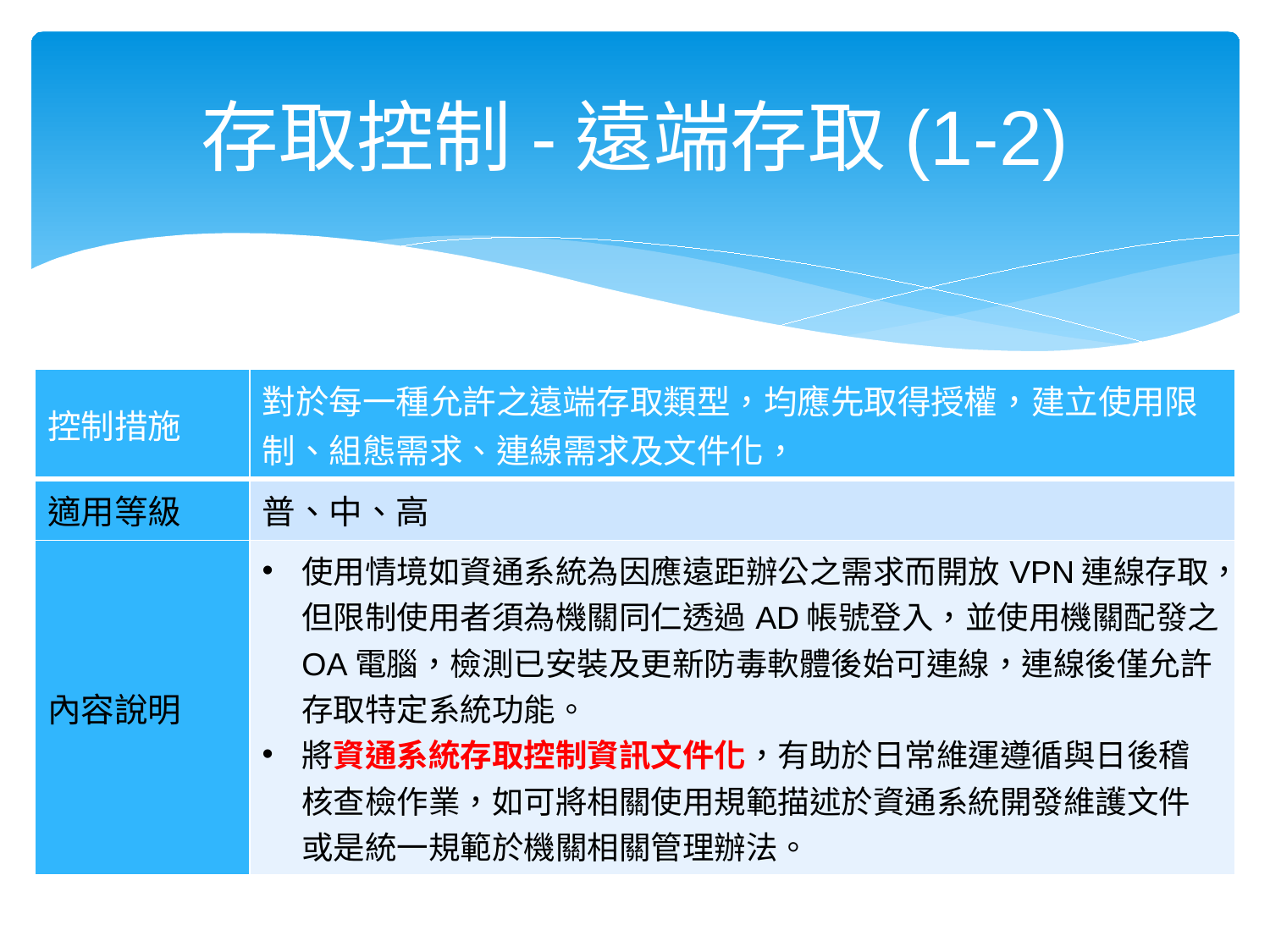

# 存取控制-遠端存取(1-2)
| 控制措施 | 對於每一種允許之遠端存取類型，均應先取得授權，建立使用限制、組態需求、連線需求及文件化， |
| --- | --- |
| 適用等級 | 普、中、高 |
| 內容說明 | 使用情境如資通系統為因應遠距辦公之需求而開放VPN連線存取，但限制使用者須為機關同仁透過AD帳號登入，並使用機關配發之OA電腦，檢測已安裝及更新防毒軟體後始可連線，連線後僅允許存取特定系統功能。 將資通系統存取控制資訊文件化，有助於日常維運遵循與日後稽核查檢作業，如可將相關使用規範描述於資通系統開發維護文件或是統一規範於機關相關管理辦法。 |